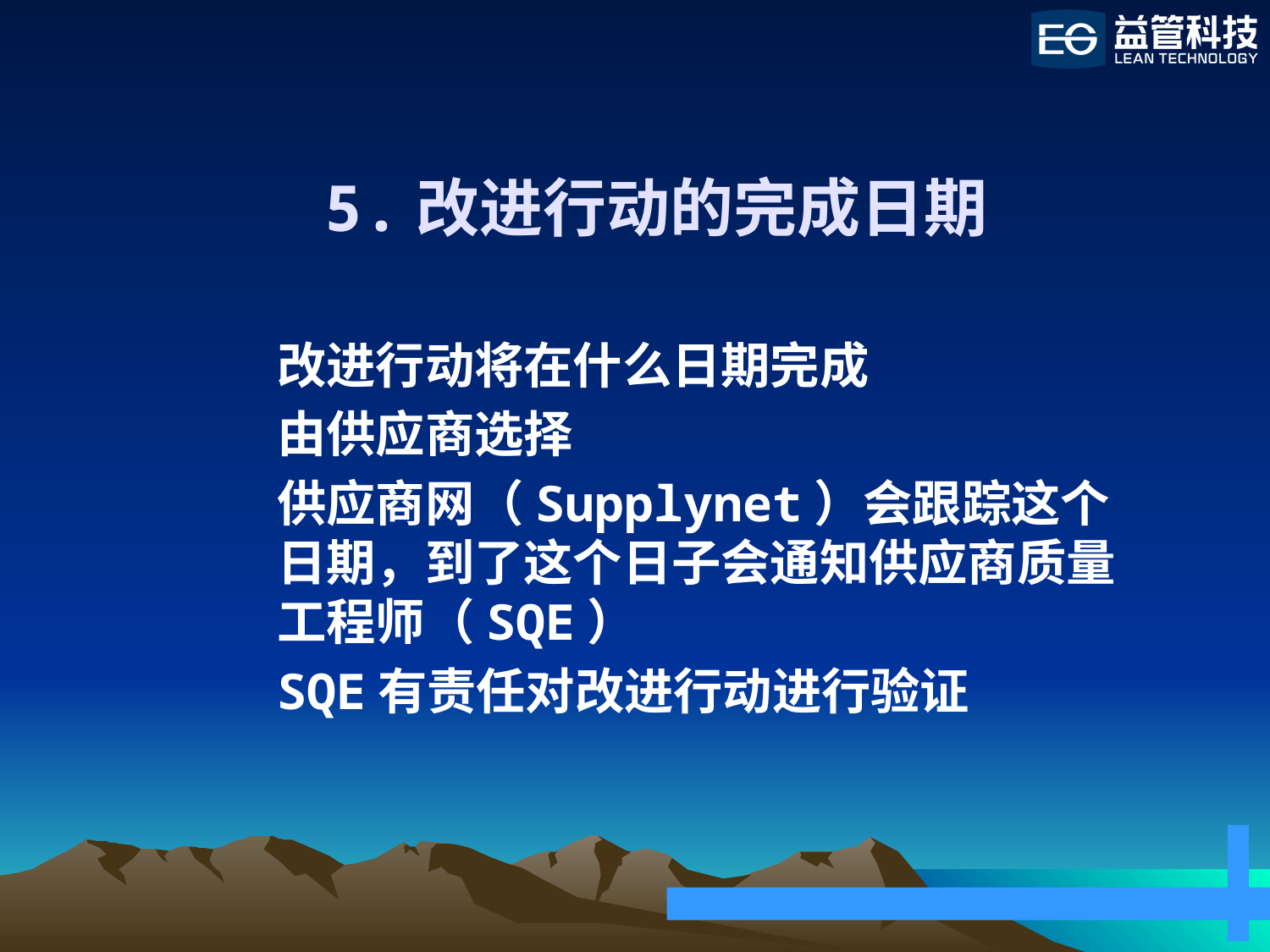

5.改进行动的完成日期
改进行动将在什么日期完成
由供应商选择
供应商网（Supplynet）会跟踪这个日期，到了这个日子会通知供应商质量工程师（SQE）
SQE有责任对改进行动进行验证